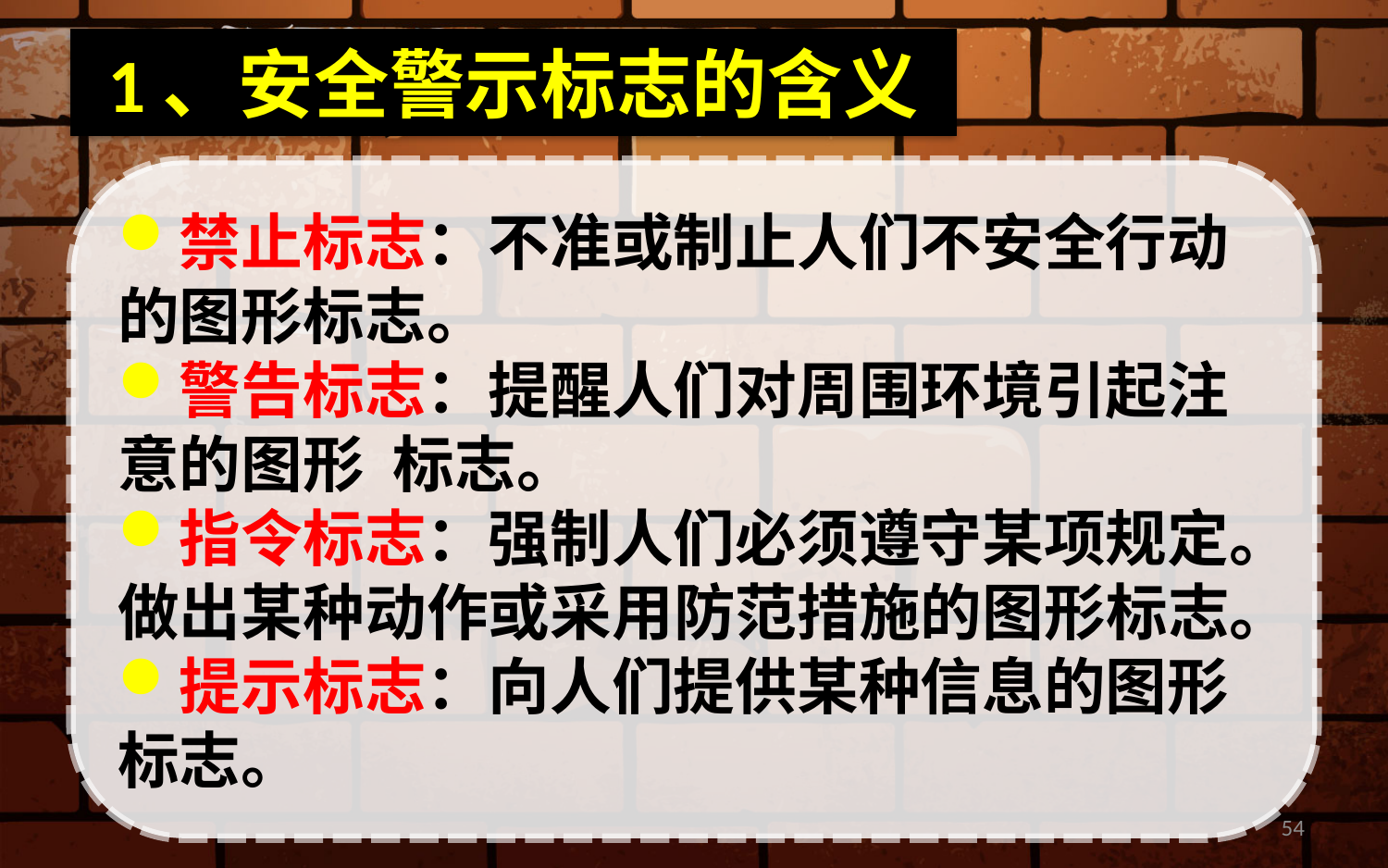

# 1、安全警示标志的含义
禁止标志：不准或制止人们不安全行动的图形标志。
警告标志：提醒人们对周围环境引起注意的图形  标志。
指令标志：强制人们必须遵守某项规定。做出某种动作或采用防范措施的图形标志。
提示标志：向人们提供某种信息的图形标志。
54